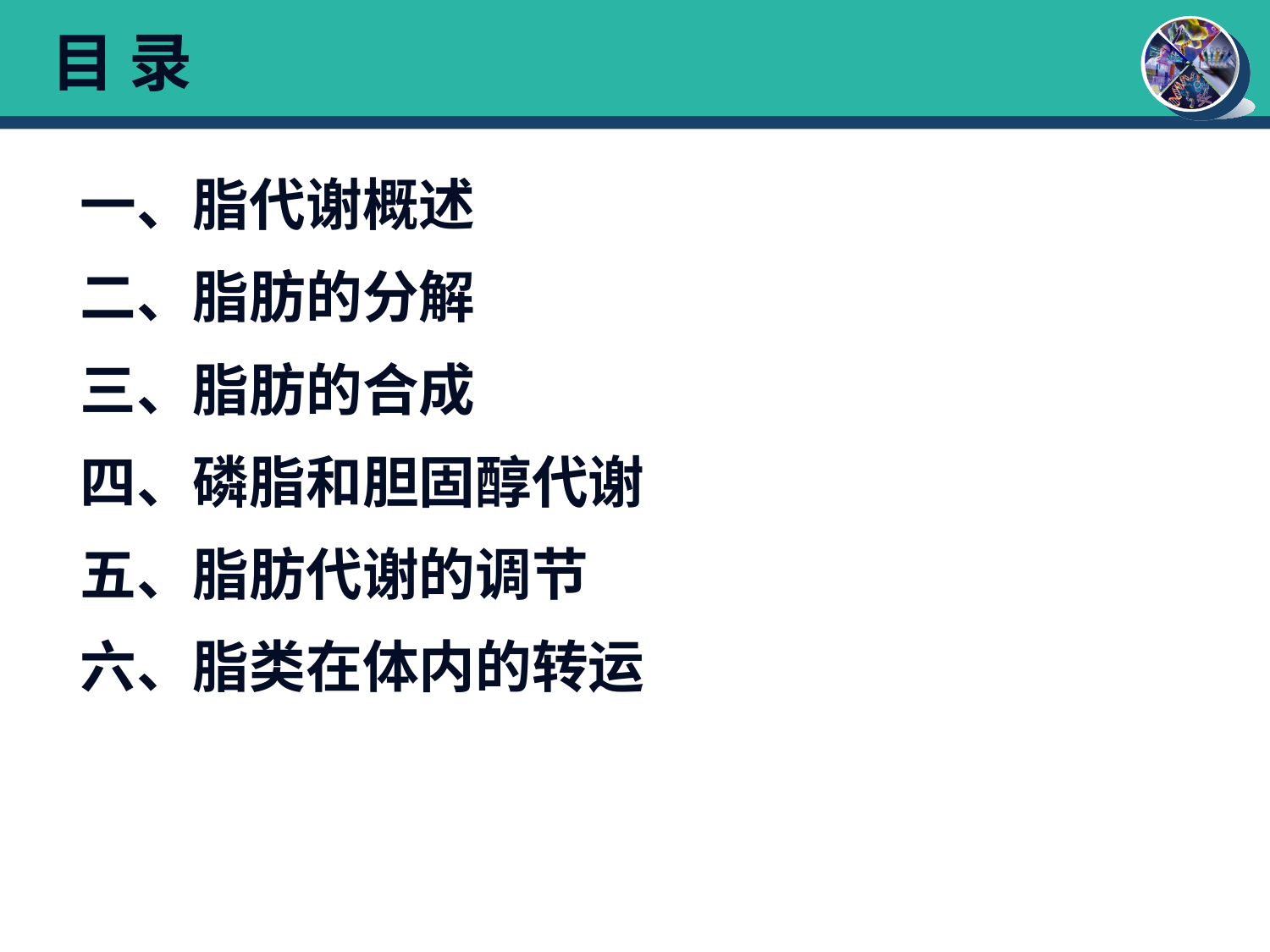

# 目 录
一、脂代谢概述
二、脂肪的分解
三、脂肪的合成
四、磷脂和胆固醇代谢
五、脂肪代谢的调节
六、脂类在体内的转运